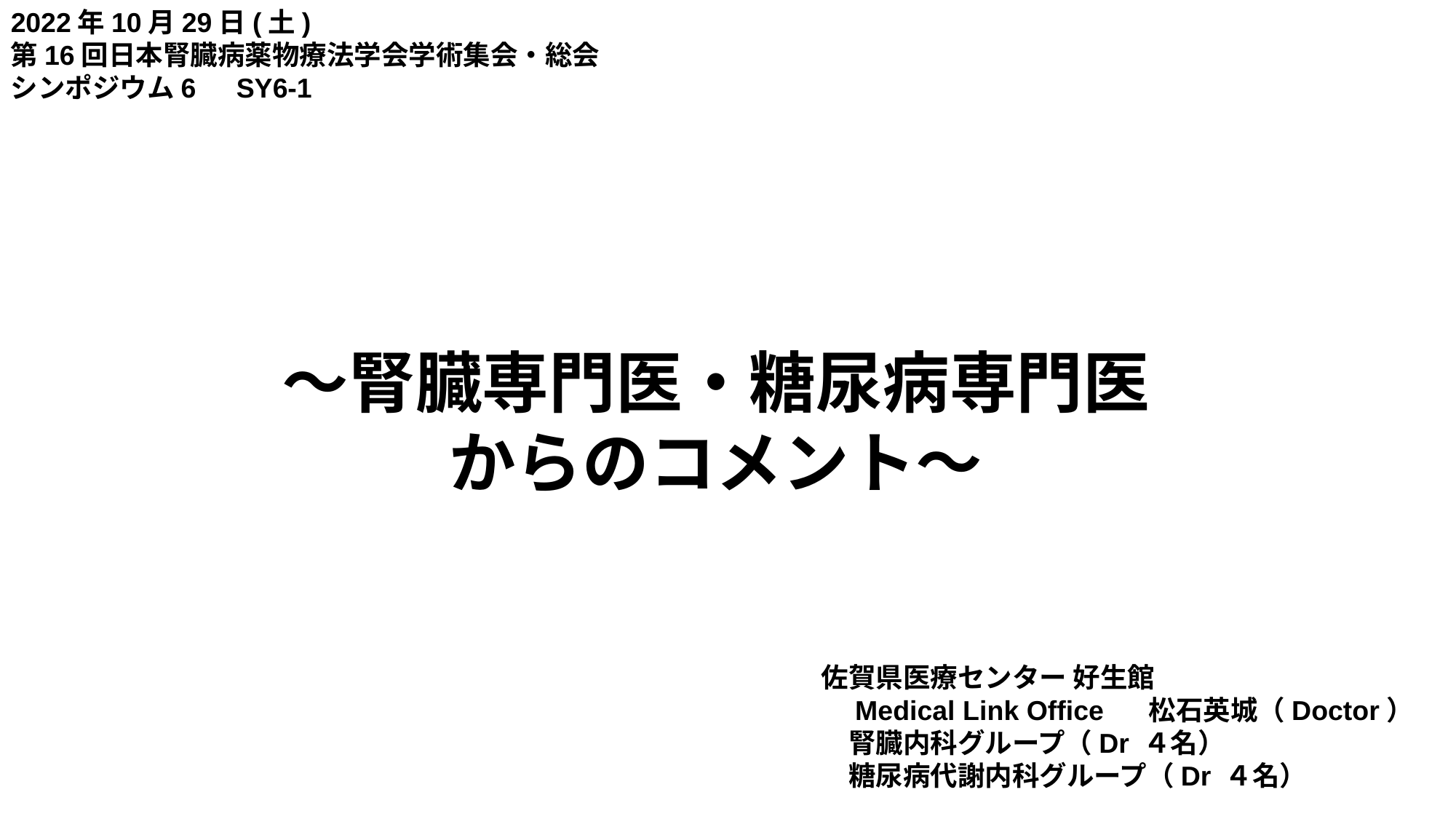

2022年10月29日(土)
第16回日本腎臓病薬物療法学会学術集会・総会
シンポジウム6　SY6-1
～腎臓専門医・糖尿病専門医
からのコメント～

佐賀県医療センター 好生館
　Medical Link Office	松石英城（Doctor）
　腎臓内科グループ（Dr ４名）
　糖尿病代謝内科グループ（Dr ４名）